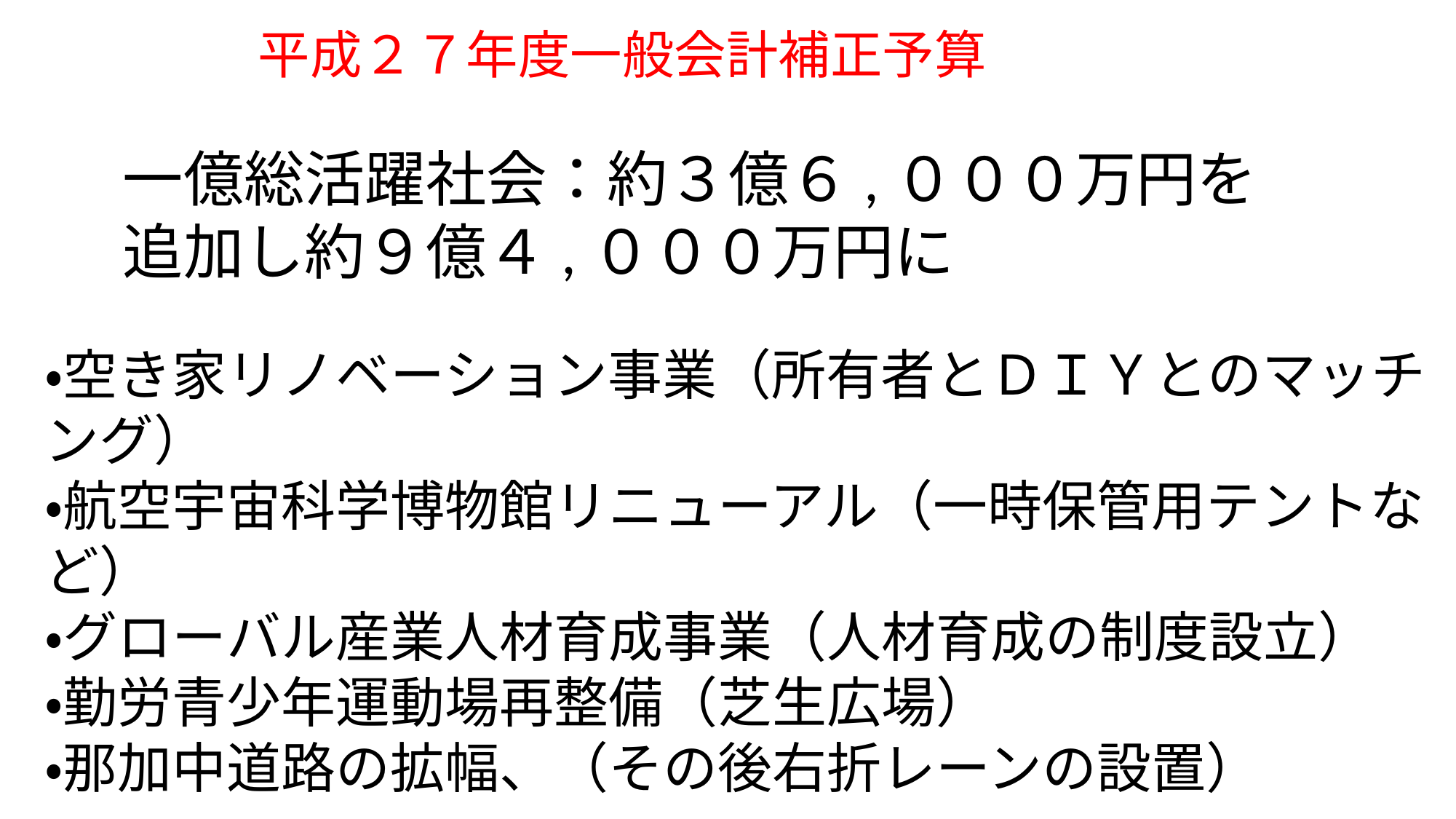

# 平成２７年度一般会計補正予算
一億総活躍社会：約３億６,０００万円を追加し約９億４,０００万円に
・空き家リノベーション事業（所有者とＤＩＹとのマッチング）
・航空宇宙科学博物館リニューアル（一時保管用テントなど）
・グローバル産業人材育成事業（人材育成の制度設立）
・勤労青少年運動場再整備（芝生広場）
・那加中道路の拡幅、（その後右折レーンの設置）